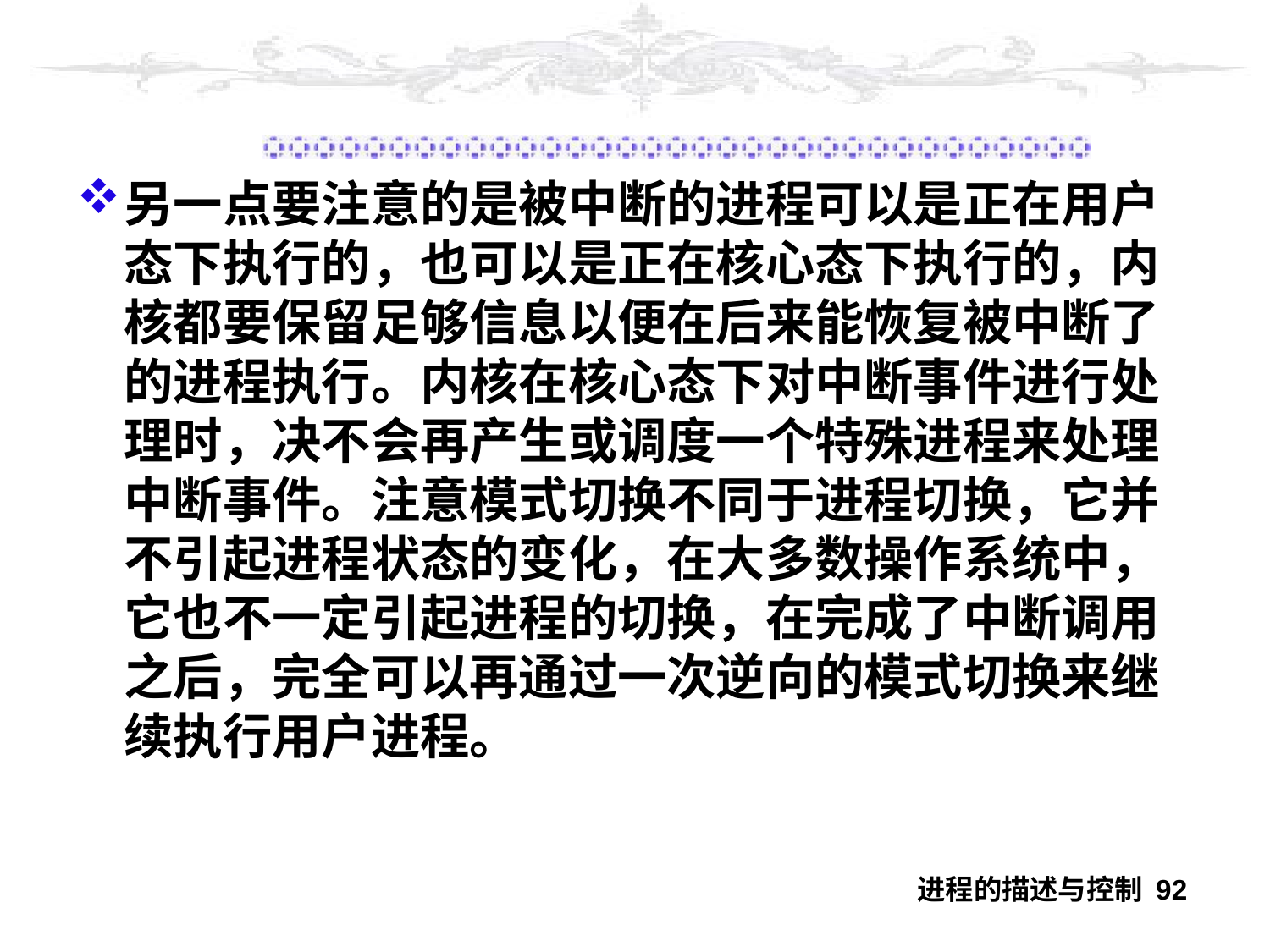

#
另一点要注意的是被中断的进程可以是正在用户态下执行的，也可以是正在核心态下执行的，内核都要保留足够信息以便在后来能恢复被中断了的进程执行。内核在核心态下对中断事件进行处理时，决不会再产生或调度一个特殊进程来处理中断事件。注意模式切换不同于进程切换，它并不引起进程状态的变化，在大多数操作系统中，它也不一定引起进程的切换，在完成了中断调用之后，完全可以再通过一次逆向的模式切换来继续执行用户进程。